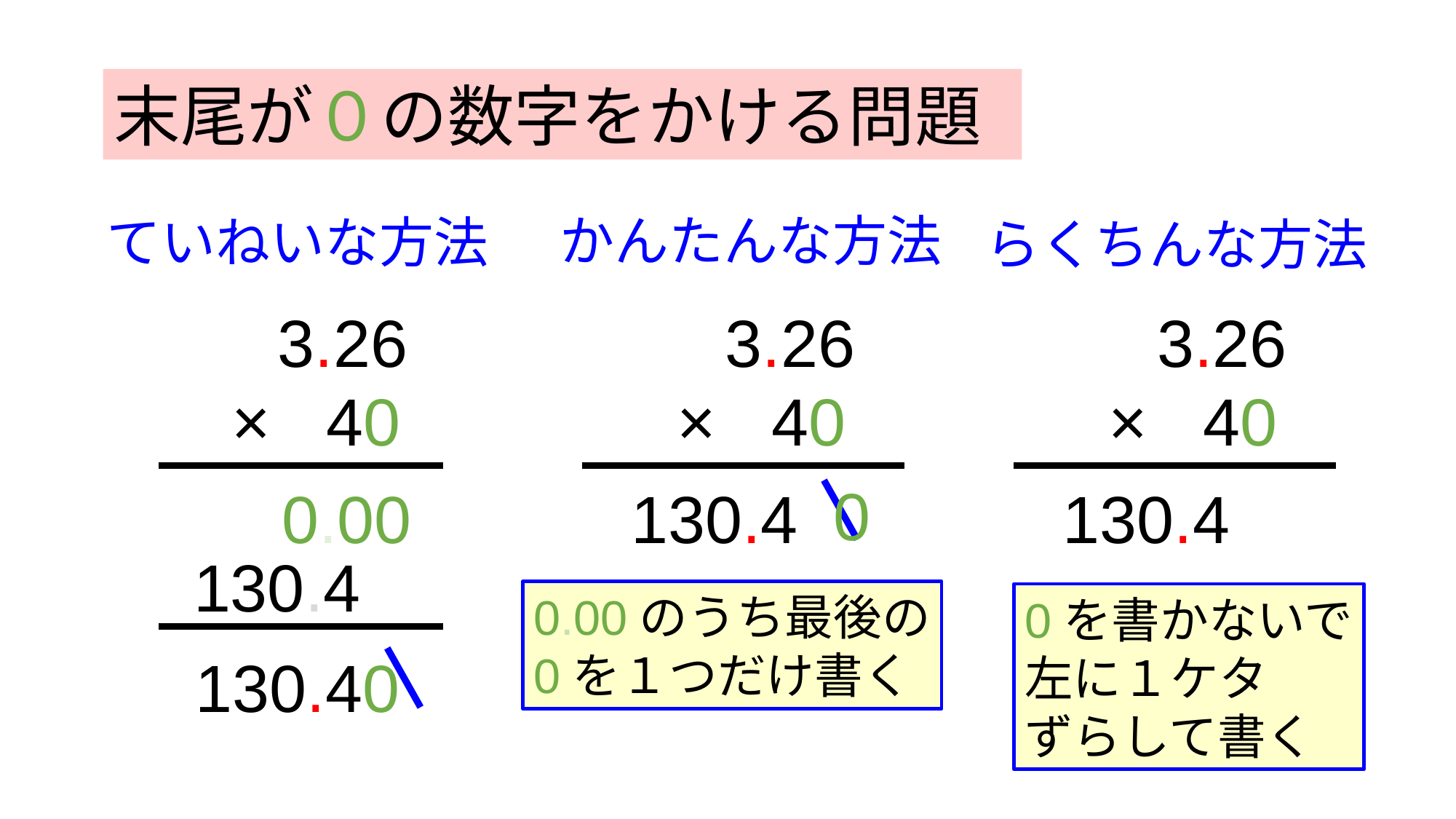

末尾が０の数字をかける問題
かんたんな方法
ていねいな方法
らくちんな方法
3.26
3.26
3.26
×   40
×   40
×   40
0
0.00
130.4
130.4
130.4
0.00のうち最後の
0を１つだけ書く
0を書かないで
左に１ケタ
ずらして書く
130.40